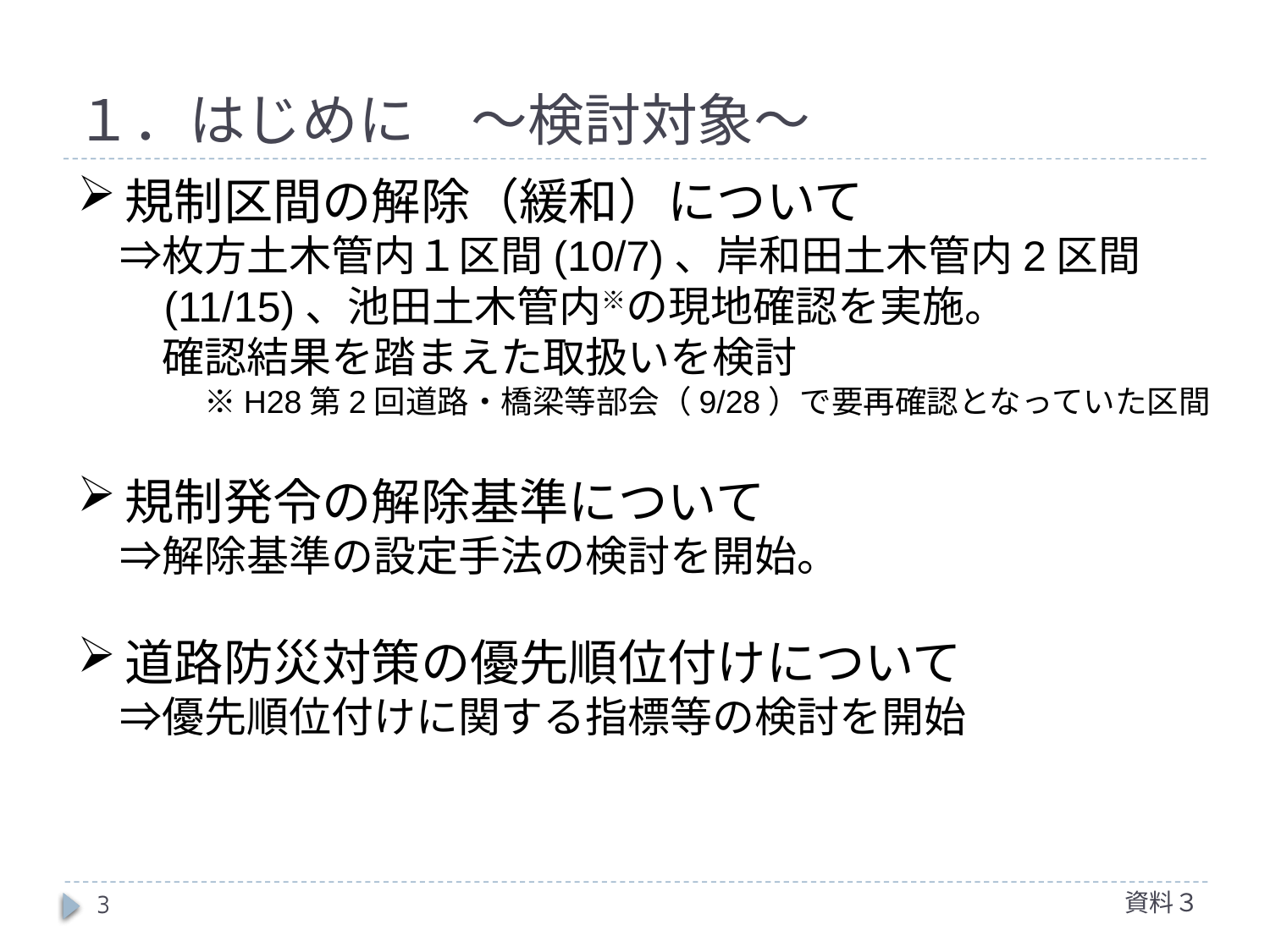

# １．はじめに　～検討対象～
規制区間の解除（緩和）について
　⇒枚方土木管内１区間(10/7)、岸和田土木管内2区間(11/15)、池田土木管内※の現地確認を実施。
　　確認結果を踏まえた取扱いを検討
　　　　※H28第2回道路・橋梁等部会（9/28）で要再確認となっていた区間

規制発令の解除基準について
　⇒解除基準の設定手法の検討を開始。

道路防災対策の優先順位付けについて
　⇒優先順位付けに関する指標等の検討を開始
資料３
3